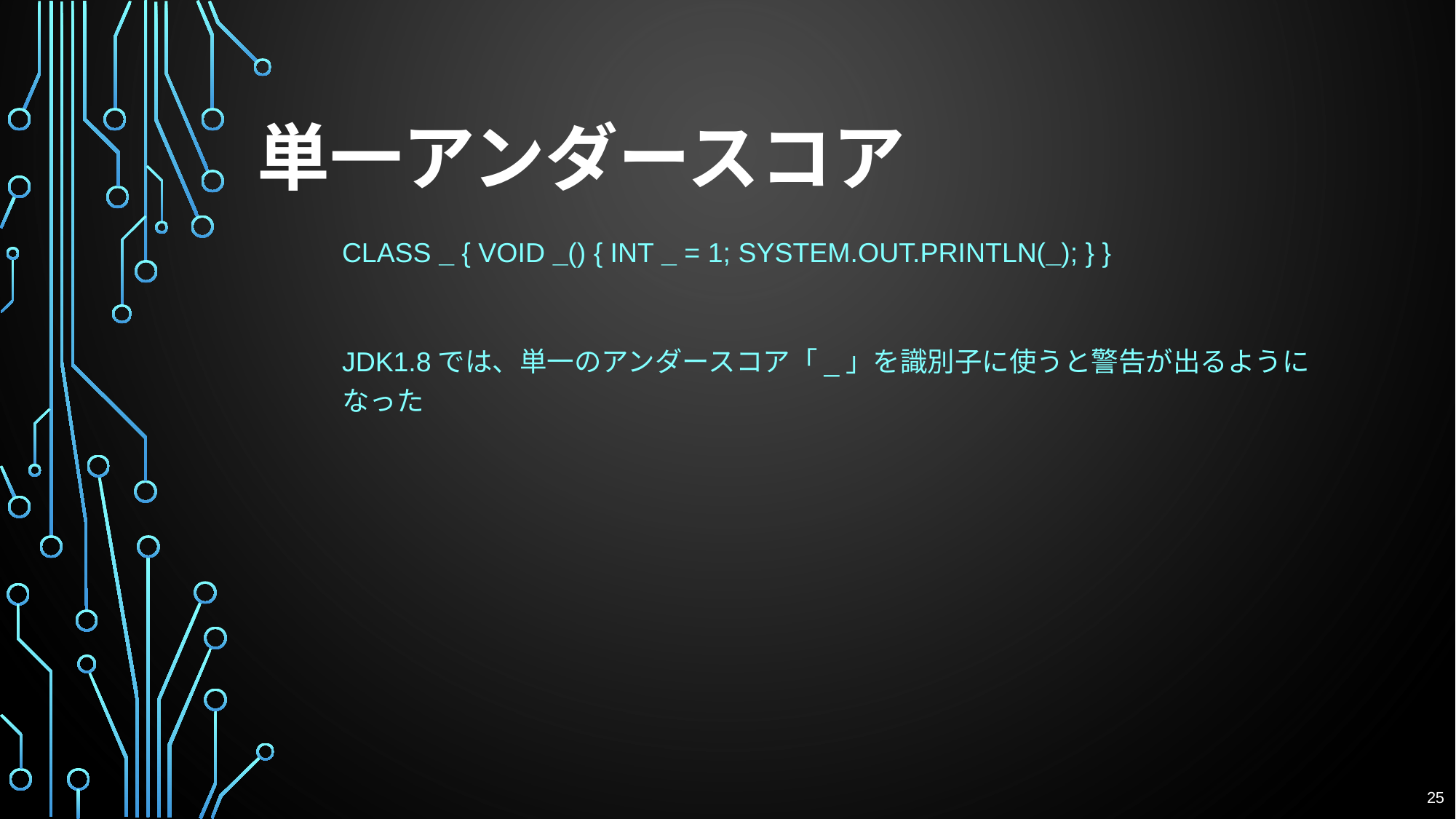

# 単一アンダースコア

class _ { void _() { int _ = 1; System.out.println(_); } }

JDK1.8では、単一のアンダースコア「_」を識別子に使うと警告が出るようになった

25